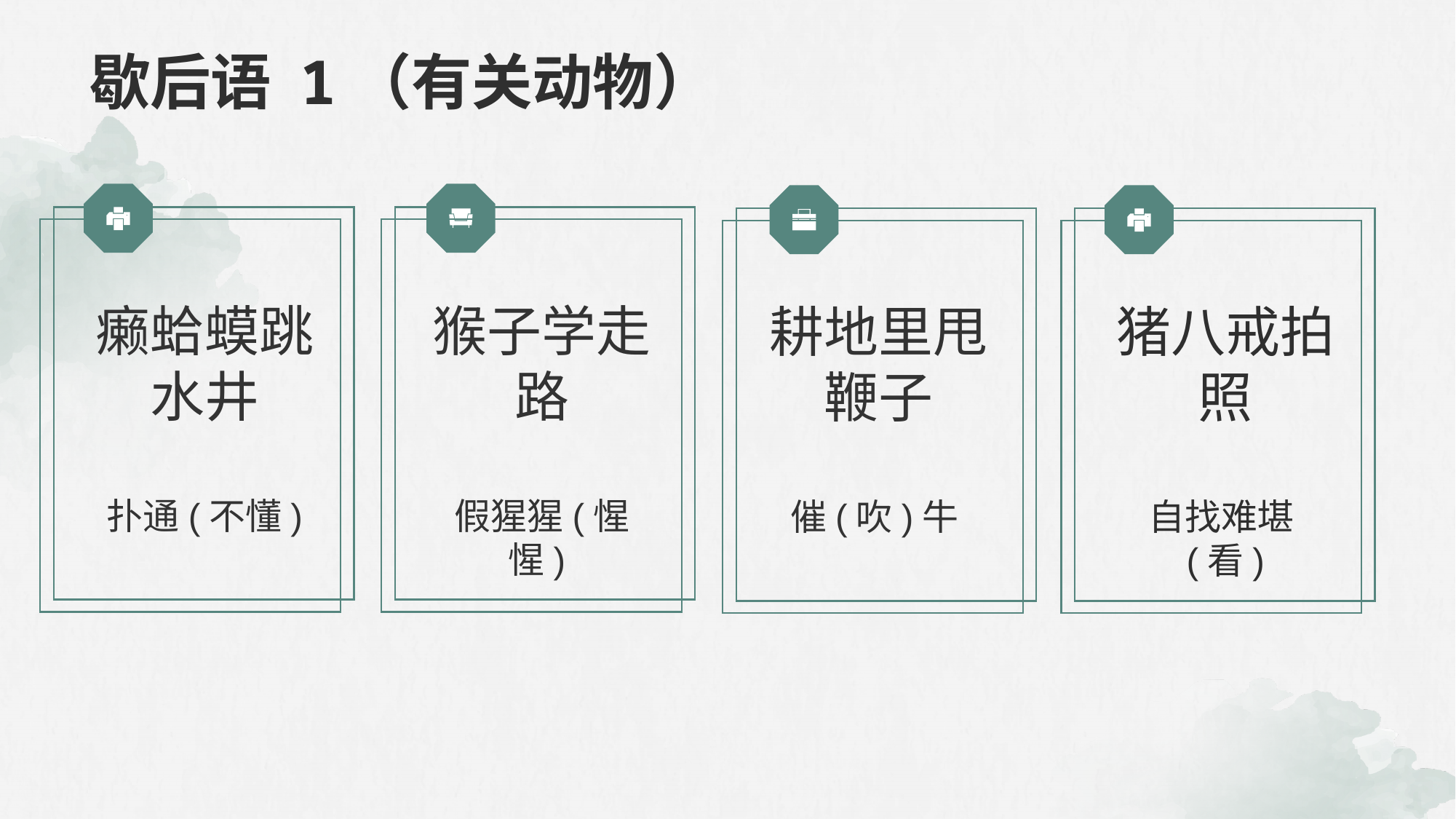

# 歇后语 1（有关动物）

癞蛤蟆跳水井

扑通(不懂)
猴子学走路

假猩猩(惺惺)
耕地里甩鞭子

催(吹)牛
猪八戒拍照

自找难堪(看)